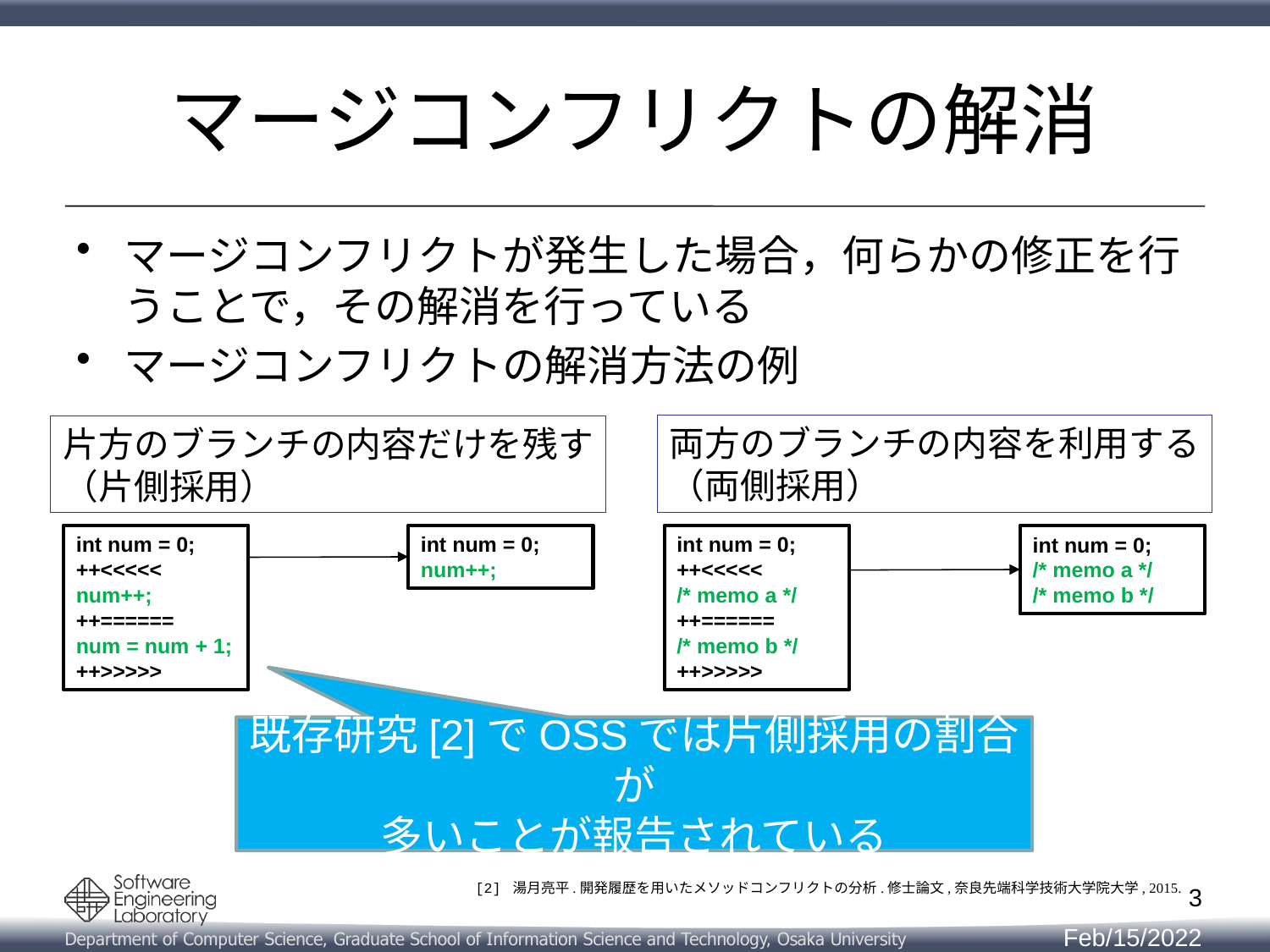

# マージコンフリクトの解消
マージコンフリクトが発生した場合，何らかの修正を行うことで，その解消を行っている
マージコンフリクトの解消方法の例
両方のブランチの内容を利用する
（両側採用）
片方のブランチの内容だけを残す
（片側採用）
int num = 0;
++<<<<<
/* memo a */
++======
/* memo b */
++>>>>>
int num = 0;
/* memo a */
/* memo b */
int num = 0;
++<<<<<
num++;
++======
num = num + 1;
++>>>>>
int num = 0;
num++;
既存研究[2]でOSSでは片側採用の割合が
多いことが報告されている
[2] 湯月亮平.開発履歴を用いたメソッドコンフリクトの分析.修士論文,奈良先端科学技術大学院大学, 2015.
3
Feb/15/2022